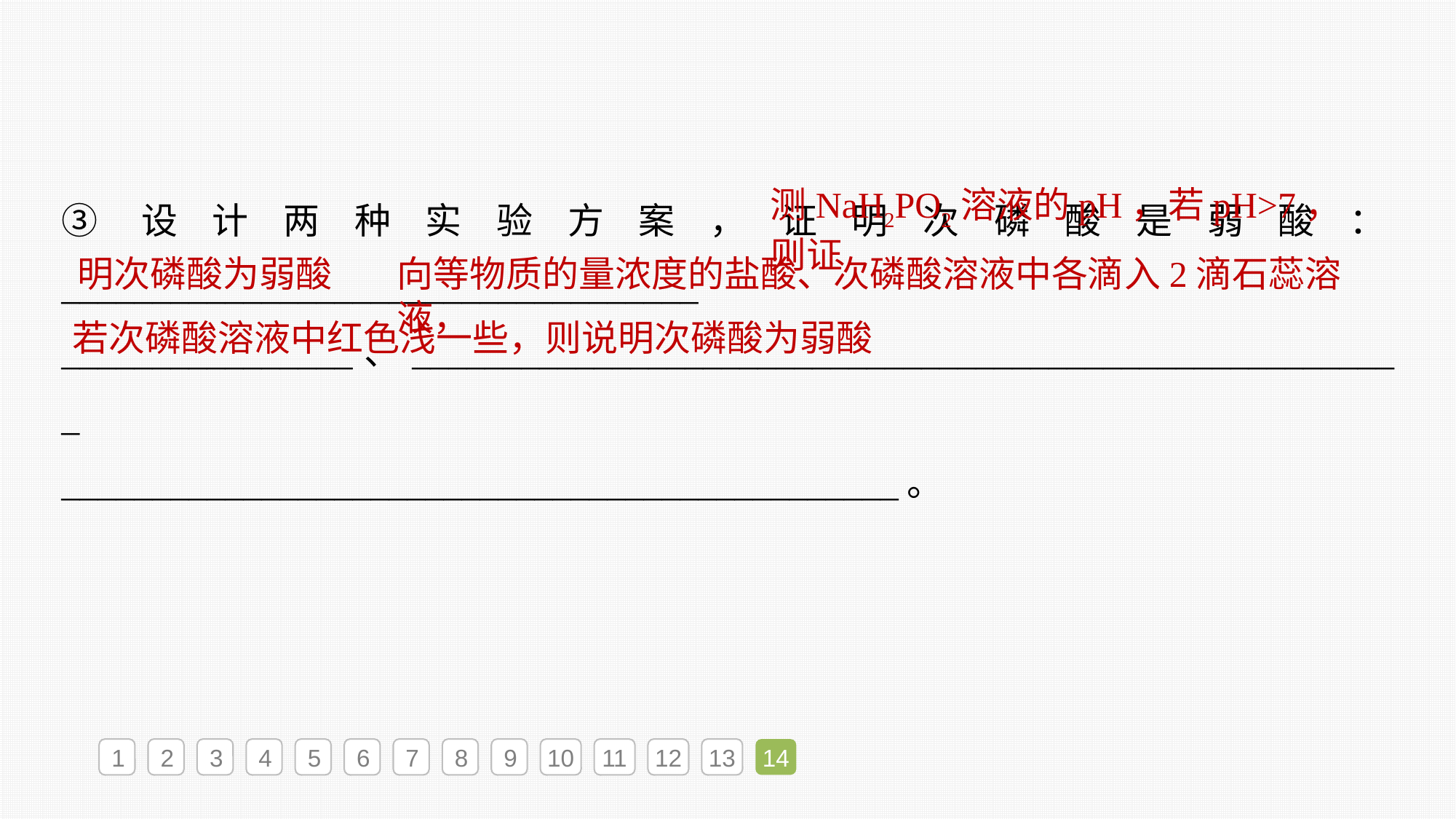

③设计两种实验方案，证明次磷酸是弱酸：___________________________________
________________、_______________________________________________________
______________________________________________。
测NaH2PO2溶液的pH，若pH>7，则证
向等物质的量浓度的盐酸、次磷酸溶液中各滴入2滴石蕊溶液，
明次磷酸为弱酸
若次磷酸溶液中红色浅一些，则说明次磷酸为弱酸
1
2
3
4
5
6
7
8
9
10
11
12
13
14